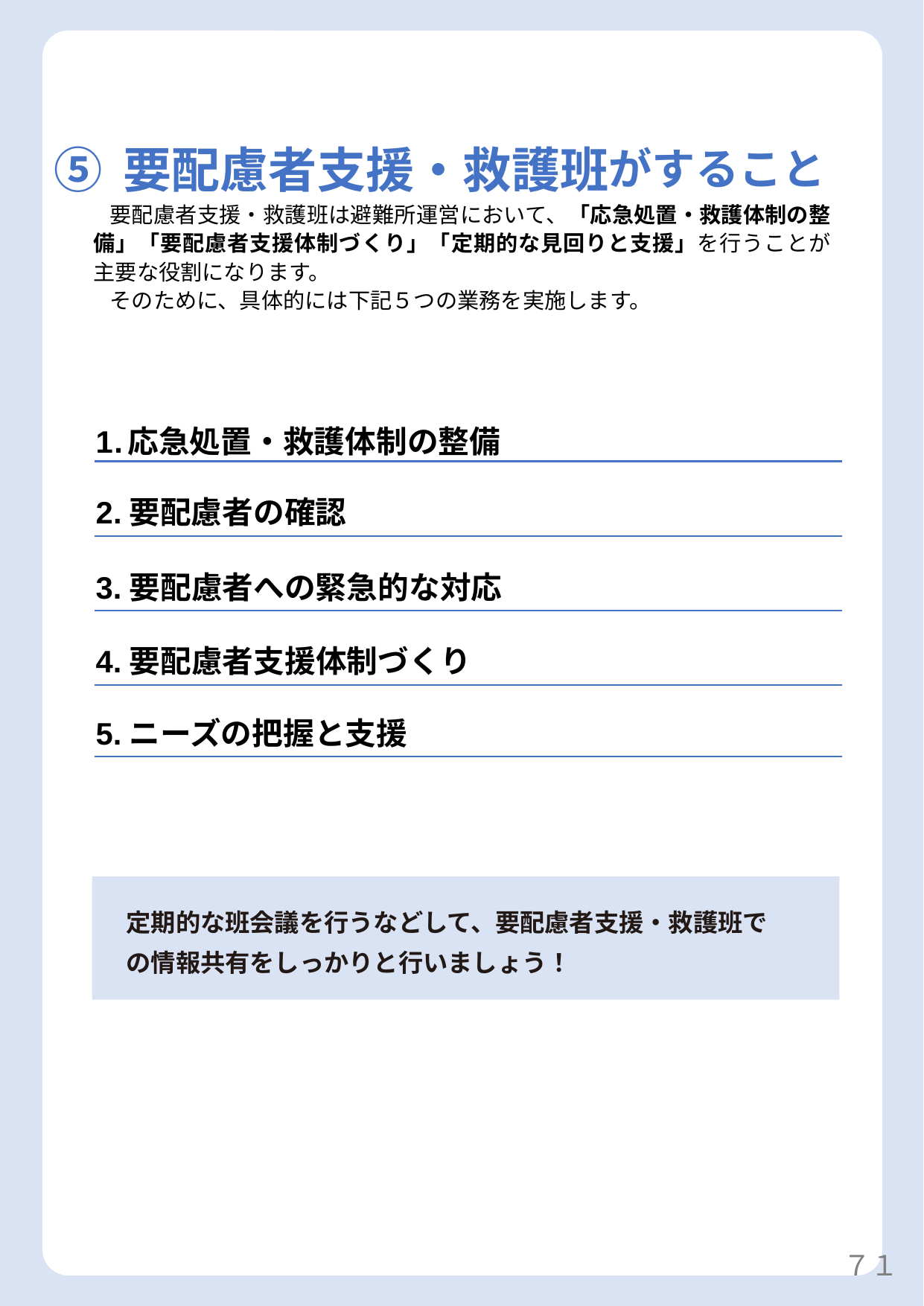

⑤要配慮者支援・救護班がすること
要配慮者支援・救護班は避難所運営において、「応急処置・救護体制の整備」「要配慮者支援体制づくり」「定期的な見回りと支援」を行うことが主要な役割になります。
そのために、具体的には下記５つの業務を実施します。
応急処置・救護体制の整備

2.要配慮者の確認

3.要配慮者への緊急的な対応

4.要配慮者支援体制づくり

5.ニーズの把握と支援

定期的な班会議を行うなどして、要配慮者支援・救護班での情報共有をしっかりと行いましょう！
７１